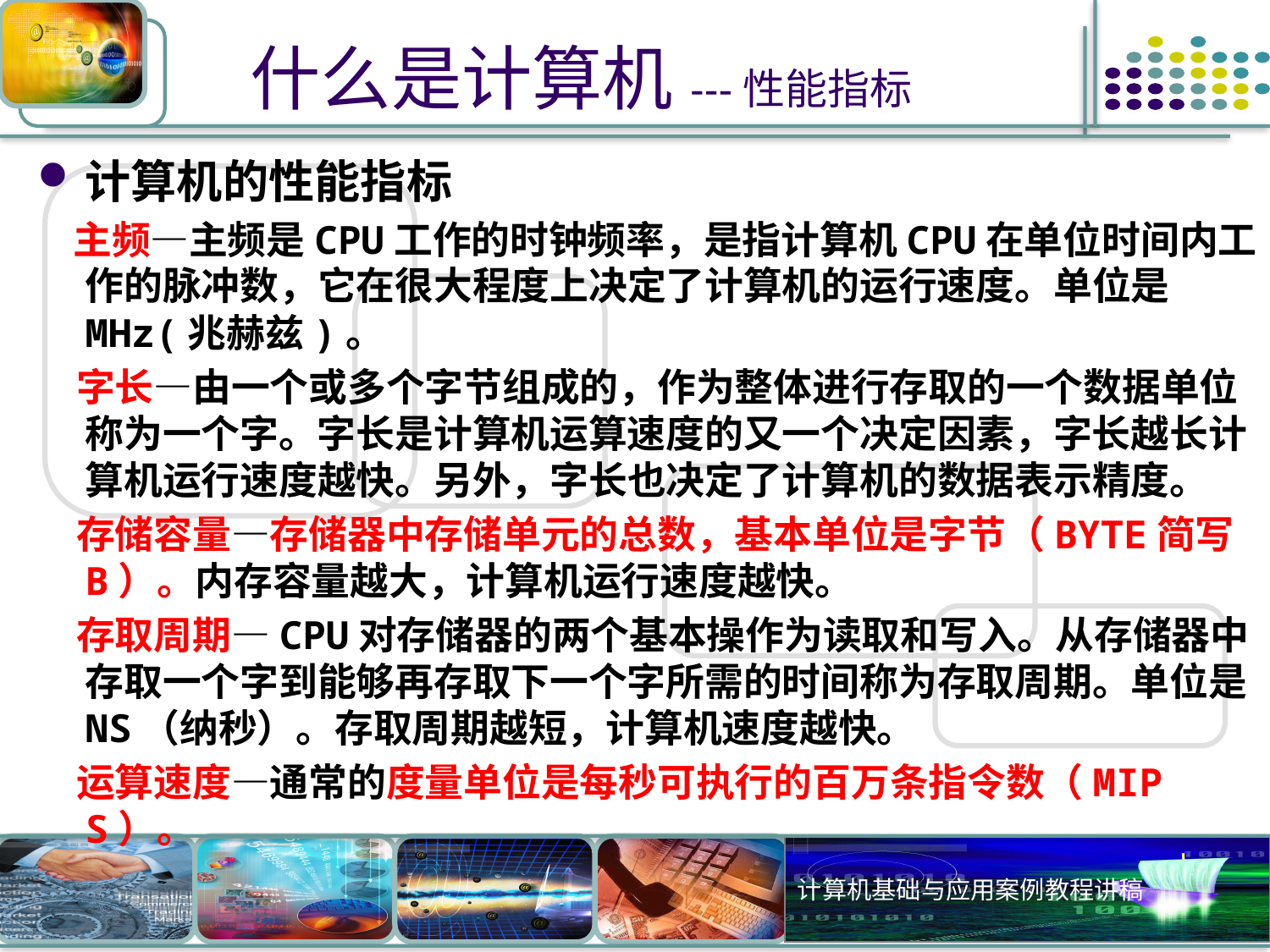

# 什么是计算机---性能指标
计算机的性能指标
　主频—主频是CPU工作的时钟频率，是指计算机CPU在单位时间内工作的脉冲数，它在很大程度上决定了计算机的运行速度。单位是MHz(兆赫兹)。
　字长—由一个或多个字节组成的，作为整体进行存取的一个数据单位称为一个字。字长是计算机运算速度的又一个决定因素，字长越长计算机运行速度越快。另外，字长也决定了计算机的数据表示精度。
　存储容量—存储器中存储单元的总数，基本单位是字节（BYTE简写B）。内存容量越大，计算机运行速度越快。
　存取周期—CPU对存储器的两个基本操作为读取和写入。从存储器中存取一个字到能够再存取下一个字所需的时间称为存取周期。单位是NS（纳秒）。存取周期越短，计算机速度越快。
　运算速度—通常的度量单位是每秒可执行的百万条指令数（MIPS）。